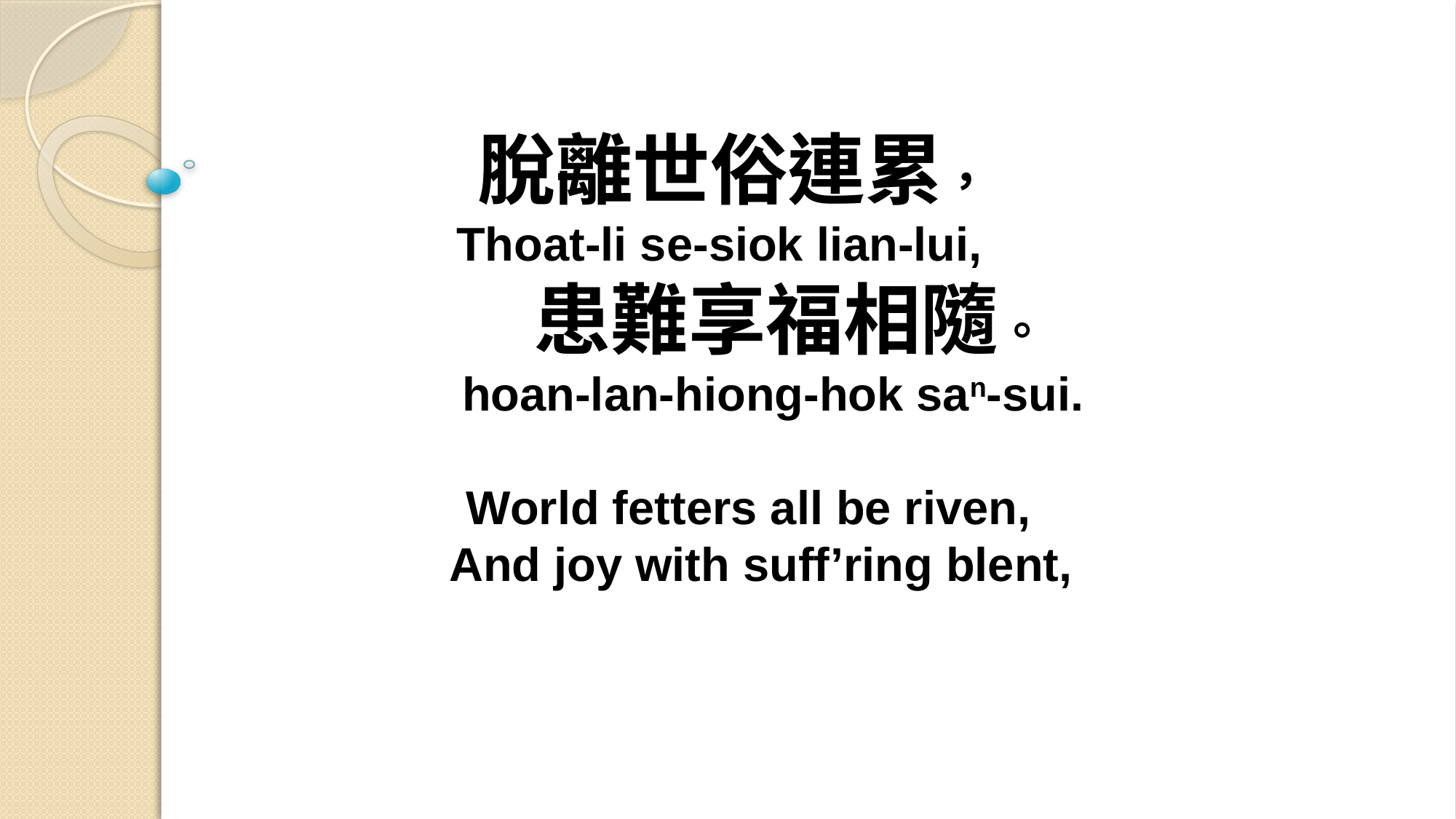

# 脫離世俗連累， Thoat-li se-siok lian-lui, 患難享福相隨。 hoan-lan-hiong-hok san-sui. World fetters all be riven, And joy with suff’ring blent,